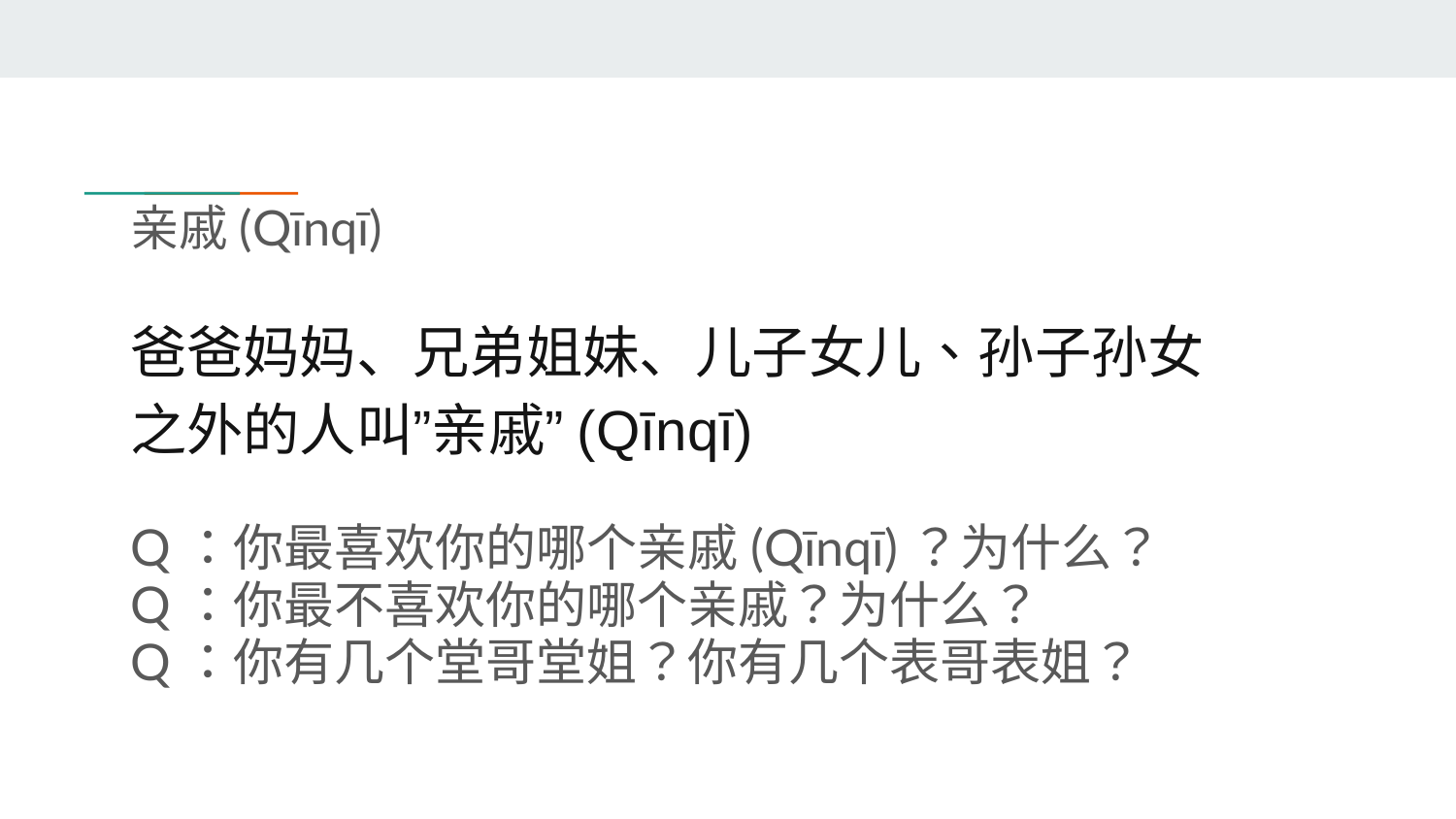

# 亲戚(Qīnqī)

爸爸妈妈、兄弟姐妹、儿子女儿、孙子孙女
之外的人叫”亲戚”(Qīnqī)

Q：你最喜欢你的哪个亲戚(Qīnqī)？为什么？
Q：你最不喜欢你的哪个亲戚？为什么？
Q：你有几个堂哥堂姐？你有几个表哥表姐？